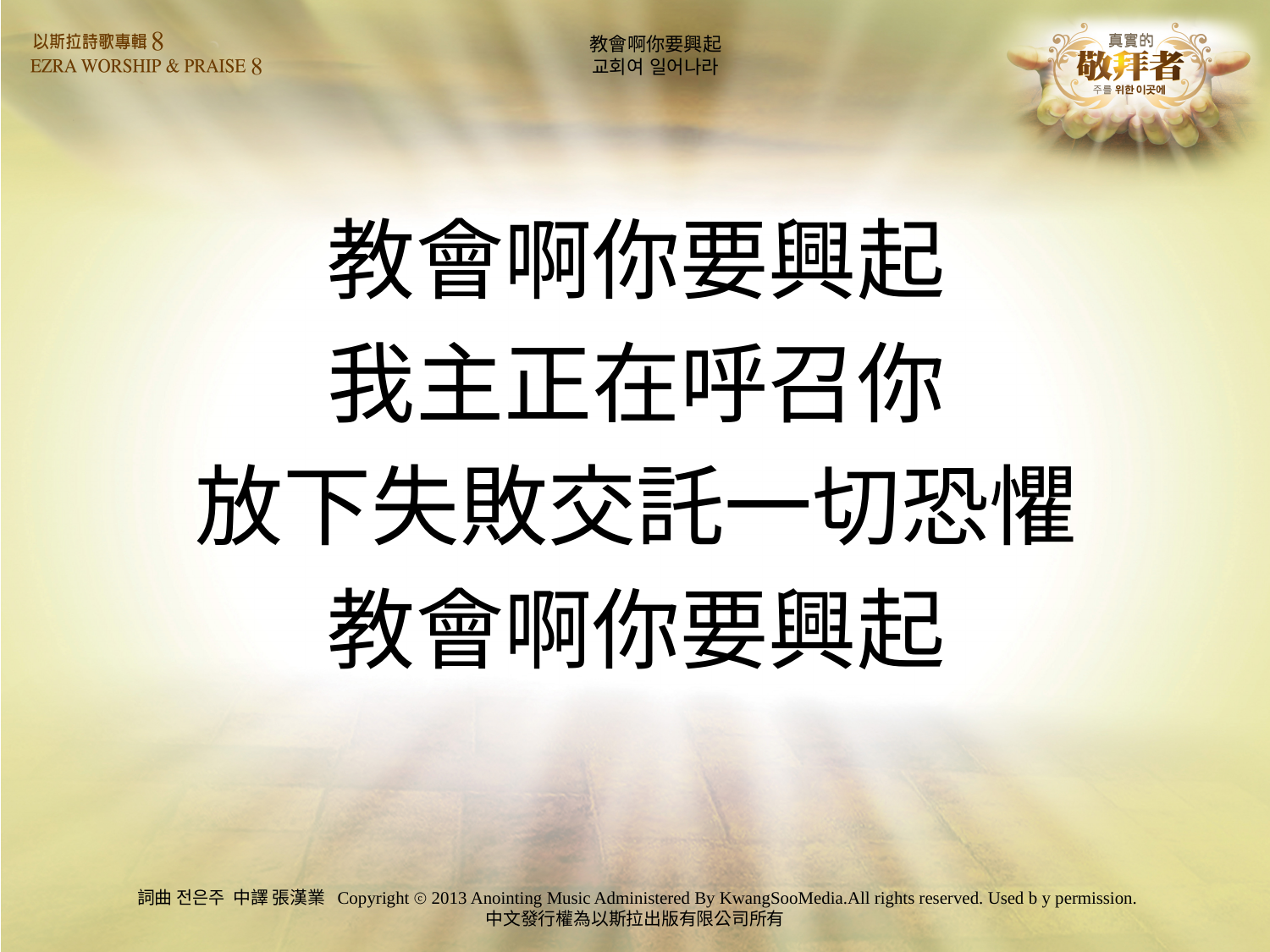

# 教會啊你要興起 교회여 일어나라
教會啊你要興起
我主正在呼召你
放下失敗交託一切恐懼
教會啊你要興起
詞曲 전은주  中譯 張漢業  Copyright ⓒ 2013 Anointing Music Administered By KwangSooMedia.All rights reserved. Used b y permission.
中文發行權為以斯拉出版有限公司所有